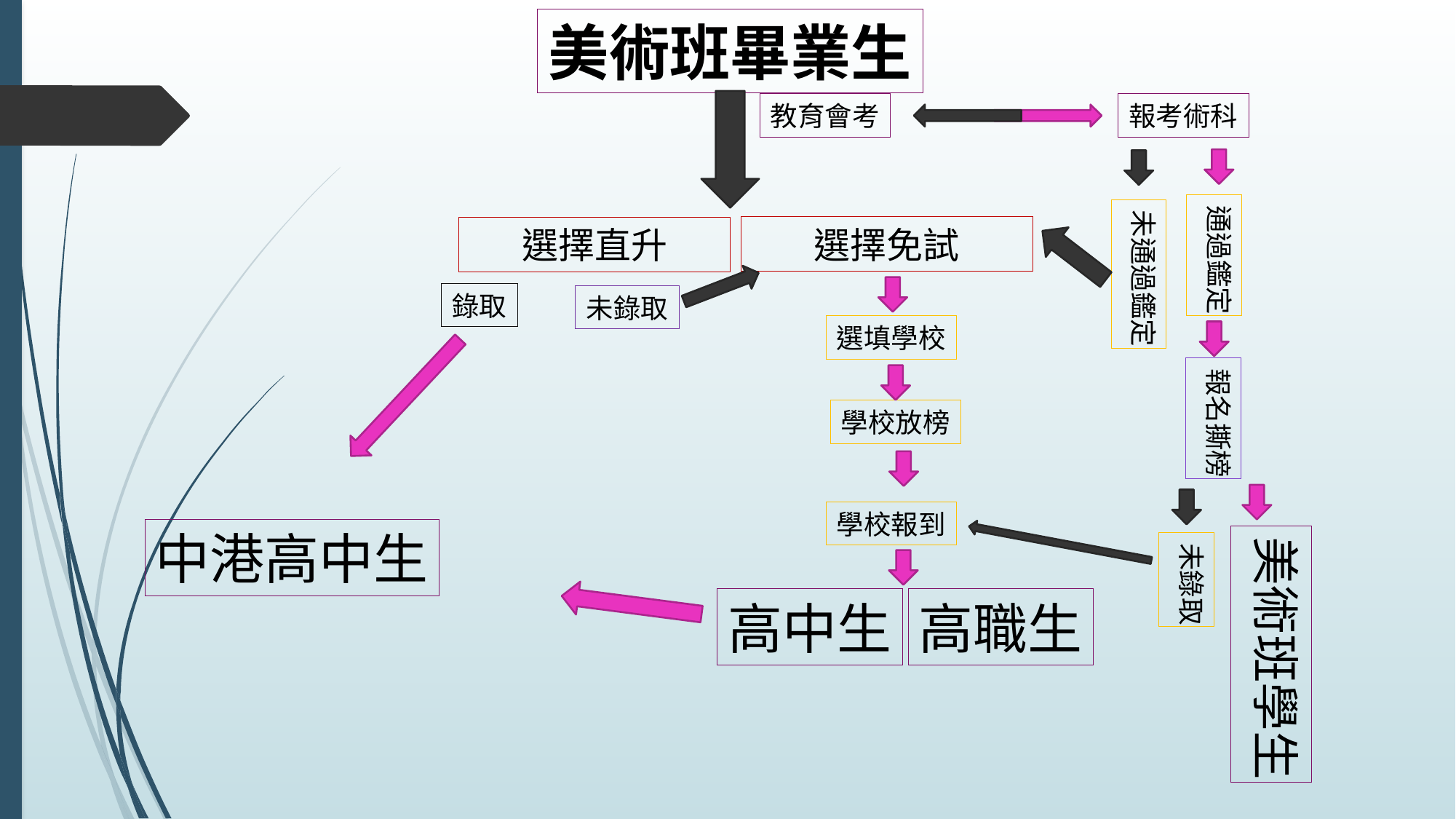

美術班畢業生

教育會考
報考術科

通過鑑定
未通過鑑定

選擇免試
選擇直升

錄取
未錄取
選填學校

報名撕榜

學校放榜

學校報到
中港高中生
美術班學生
未錄取

高中生
高職生